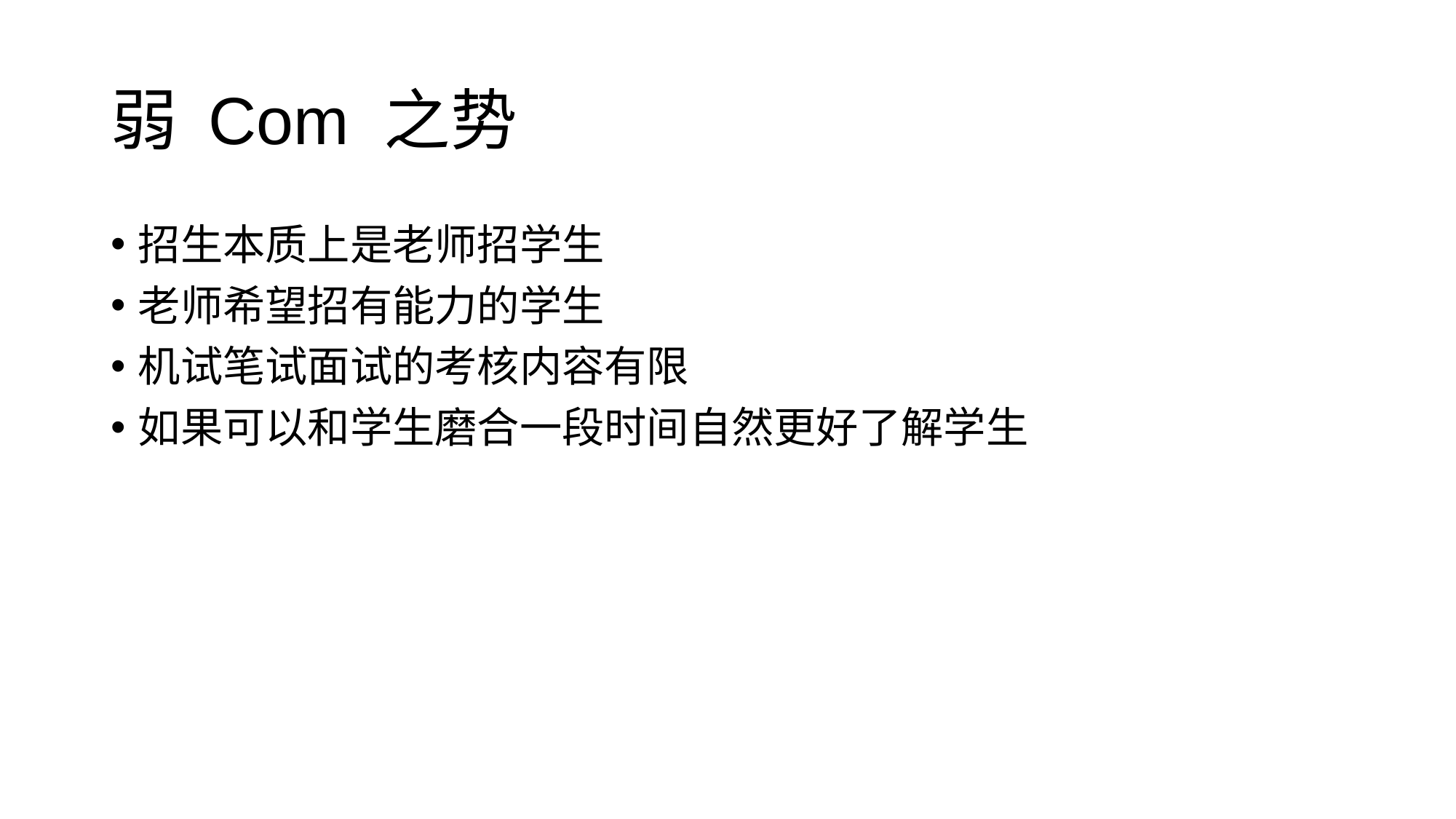

# 弱 Com 之势
招生本质上是老师招学生
老师希望招有能力的学生
机试笔试面试的考核内容有限
如果可以和学生磨合一段时间自然更好了解学生